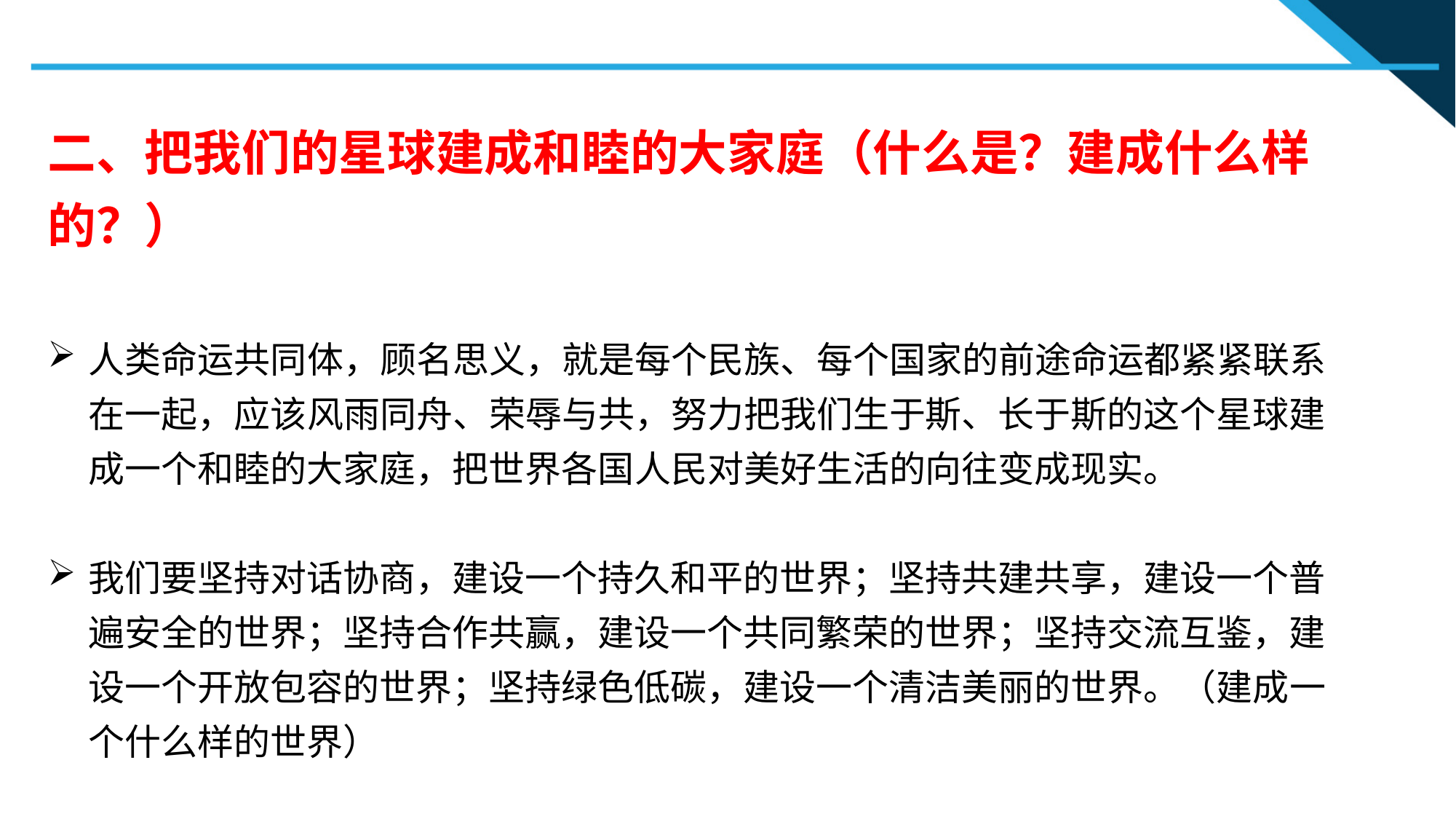

二、把我们的星球建成和睦的大家庭（什么是？建成什么样的？）

人类命运共同体，顾名思义，就是每个民族、每个国家的前途命运都紧紧联系在一起，应该风雨同舟、荣辱与共，努力把我们生于斯、长于斯的这个星球建成一个和睦的大家庭，把世界各国人民对美好生活的向往变成现实。

我们要坚持对话协商，建设一个持久和平的世界；坚持共建共享，建设一个普遍安全的世界；坚持合作共赢，建设一个共同繁荣的世界；坚持交流互鉴，建设一个开放包容的世界；坚持绿色低碳，建设一个清洁美丽的世界。（建成一个什么样的世界）